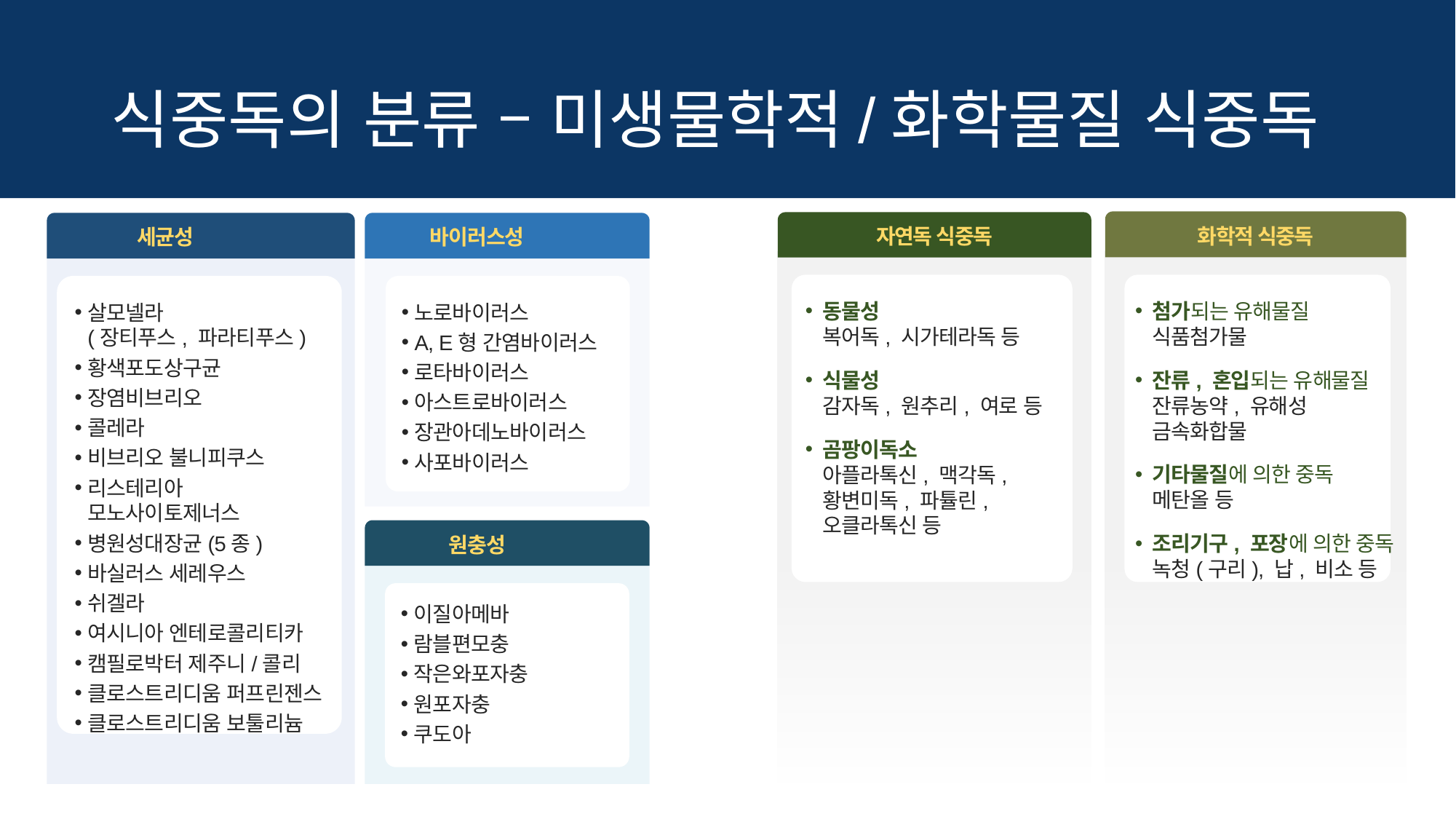

# 식중독의 분류 – 미생물학적/화학물질 식중독
화학적 식중독
자연독 식중독
세균성(18종)
바이러스성(7종)

살모넬라
(장티푸스, 파라티푸스)
황색포도상구균
장염비브리오
콜레라
비브리오 불니피쿠스
리스테리아 모노사이토제너스
병원성대장균(5종)
바실러스 세레우스
쉬겔라
여시니아 엔테로콜리티카
캠필로박터 제주니/콜리
클로스트리디움 퍼프린젠스
클로스트리디움 보툴리늄

노로바이러스
A, E형 간염바이러스
로타바이러스
아스트로바이러스
장관아데노바이러스
사포바이러스
첨가되는 유해물질
식품첨가물
잔류, 혼입되는 유해물질
잔류농약, 유해성 금속화합물
기타물질에 의한 중독
메탄올 등
조리기구, 포장에 의한 중독
녹청(구리), 납, 비소 등
동물성
복어독, 시가테라독 등
식물성
감자독, 원추리, 여로 등
곰팡이독소
아플라톡신, 맥각독, 황변미독, 파튤린, 오클라톡신 등
원충성(5종)

이질아메바
람블편모충
작은와포자충
원포자충
쿠도아